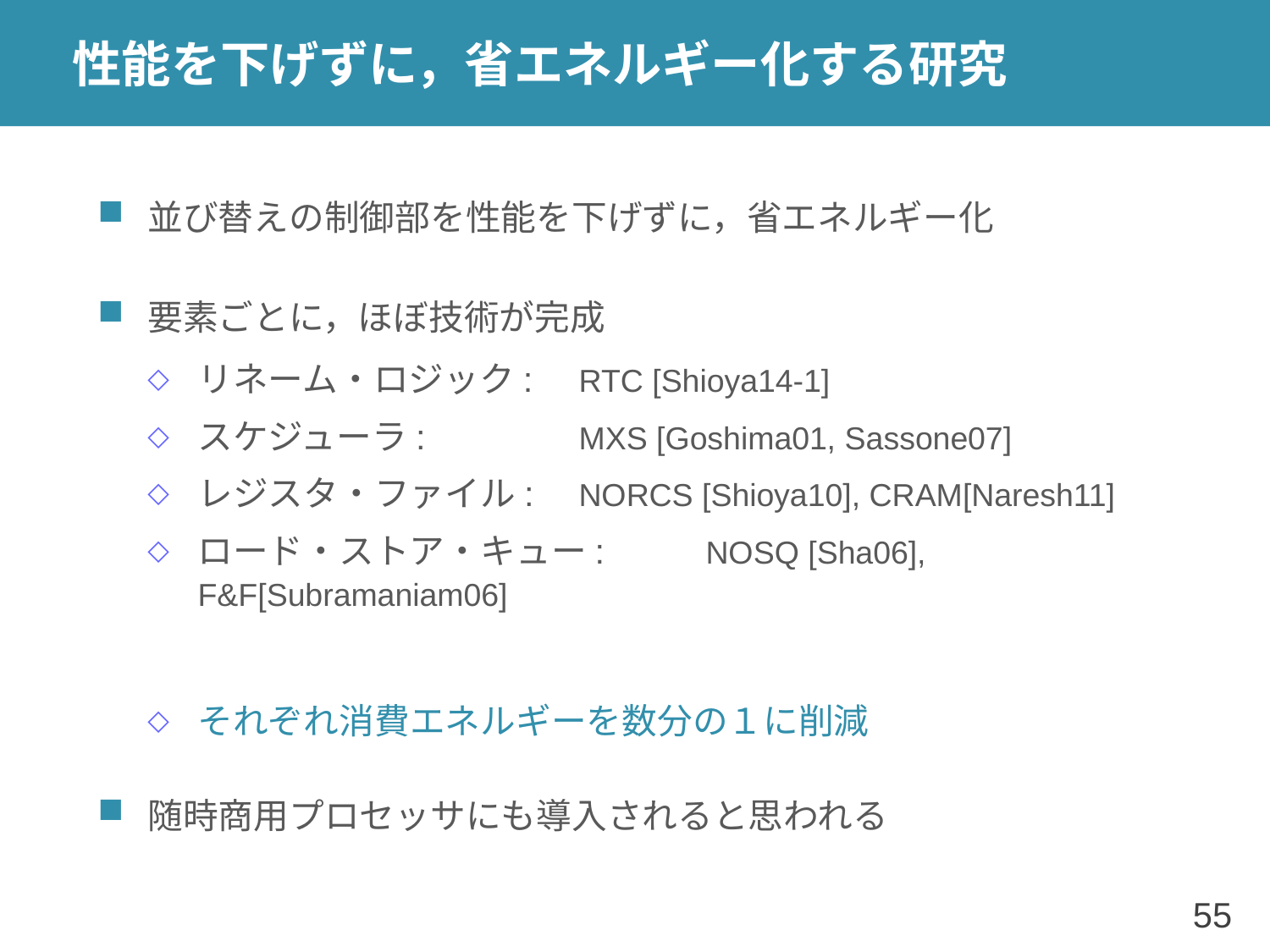

# 性能を下げずに，省エネルギー化する研究
並び替えの制御部を性能を下げずに，省エネルギー化
要素ごとに，ほぼ技術が完成
リネーム・ロジック:	RTC [Shioya14-1]
スケジューラ:		MXS [Goshima01, Sassone07]
レジスタ・ファイル:	NORCS [Shioya10], CRAM[Naresh11]
ロード・ストア・キュー:	NOSQ [Sha06], F&F[Subramaniam06]

それぞれ消費エネルギーを数分の１に削減
随時商用プロセッサにも導入されると思われる